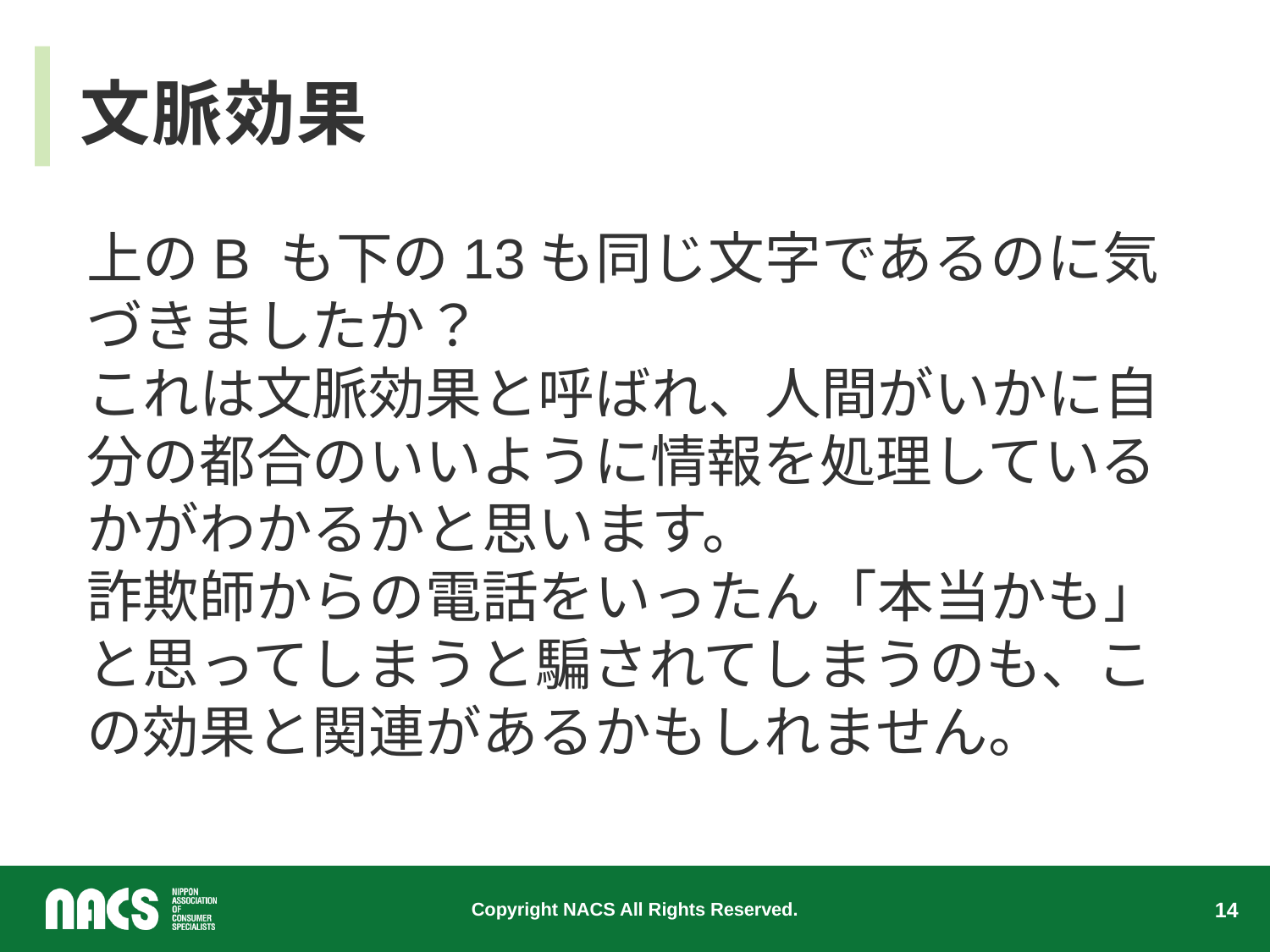

# 文脈効果
上のB も下の13も同じ文字であるのに気づきましたか？
これは文脈効果と呼ばれ、人間がいかに自分の都合のいいように情報を処理しているかがわかるかと思います。
詐欺師からの電話をいったん「本当かも」と思ってしまうと騙されてしまうのも、この効果と関連があるかもしれません。
Copyright NACS All Rights Reserved.
14